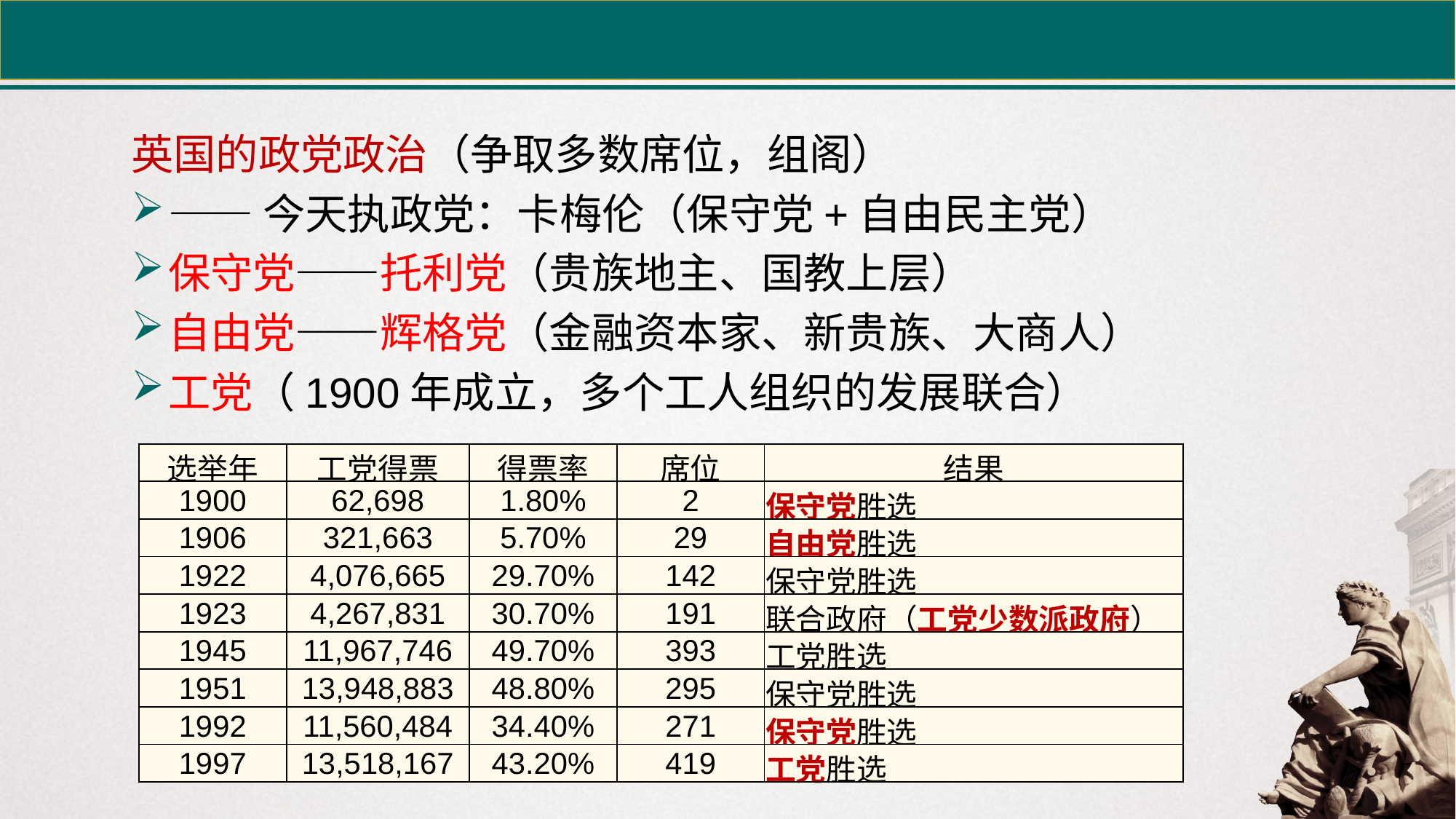

英国的政党政治（争取多数席位，组阁）
——今天执政党：卡梅伦（保守党+自由民主党）
保守党——托利党（贵族地主、国教上层）
自由党——辉格党（金融资本家、新贵族、大商人）
工党（1900年成立，多个工人组织的发展联合）
| 选举年 | 工党得票 | 得票率 | 席位 | 结果 |
| --- | --- | --- | --- | --- |
| 1900 | 62,698 | 1.80% | 2 | 保守党胜选 |
| 1906 | 321,663 | 5.70% | 29 | 自由党胜选 |
| 1922 | 4,076,665 | 29.70% | 142 | 保守党胜选 |
| 1923 | 4,267,831 | 30.70% | 191 | 联合政府（工党少数派政府） |
| 1945 | 11,967,746 | 49.70% | 393 | 工党胜选 |
| 1951 | 13,948,883 | 48.80% | 295 | 保守党胜选 |
| 1992 | 11,560,484 | 34.40% | 271 | 保守党胜选 |
| 1997 | 13,518,167 | 43.20% | 419 | 工党胜选 |